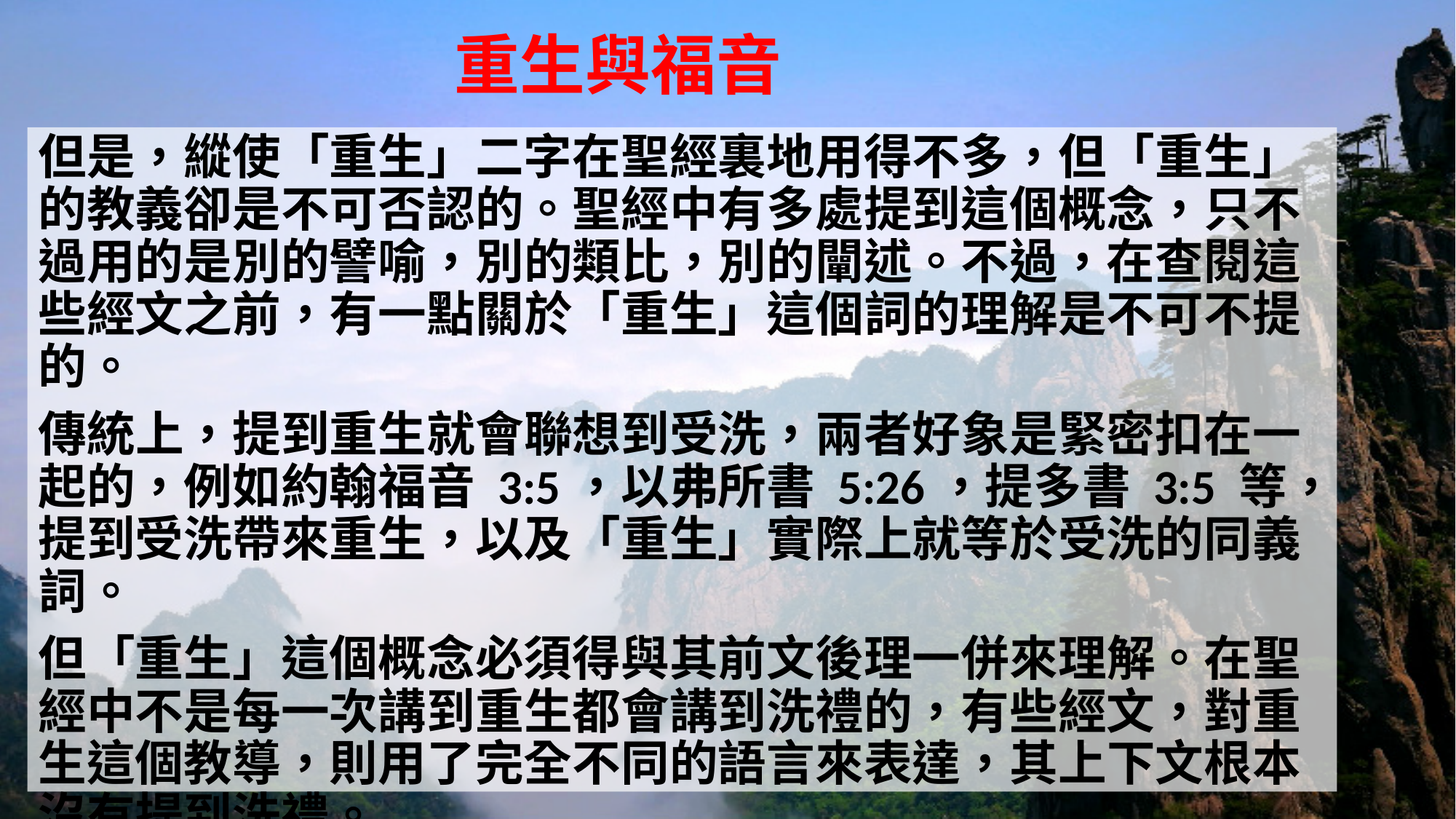

# 重生與福音
但是，縱使「重生」二字在聖經裏地用得不多，但「重生」的教義卻是不可否認的。聖經中有多處提到這個概念，只不過用的是別的譬喻，別的類比，別的闡述。不過，在查閱這些經文之前，有一點關於「重生」這個詞的理解是不可不提的。
傳統上，提到重生就會聯想到受洗，兩者好象是緊密扣在一起的，例如約翰福音 3:5，以弗所書 5:26，提多書 3:5 等，提到受洗帶來重生，以及「重生」實際上就等於受洗的同義詞。
但「重生」這個概念必須得與其前文後理一併來理解。在聖經中不是每一次講到重生都會講到洗禮的，有些經文，對重生這個教導，則用了完全不同的語言來表達，其上下文根本沒有提到洗禮。